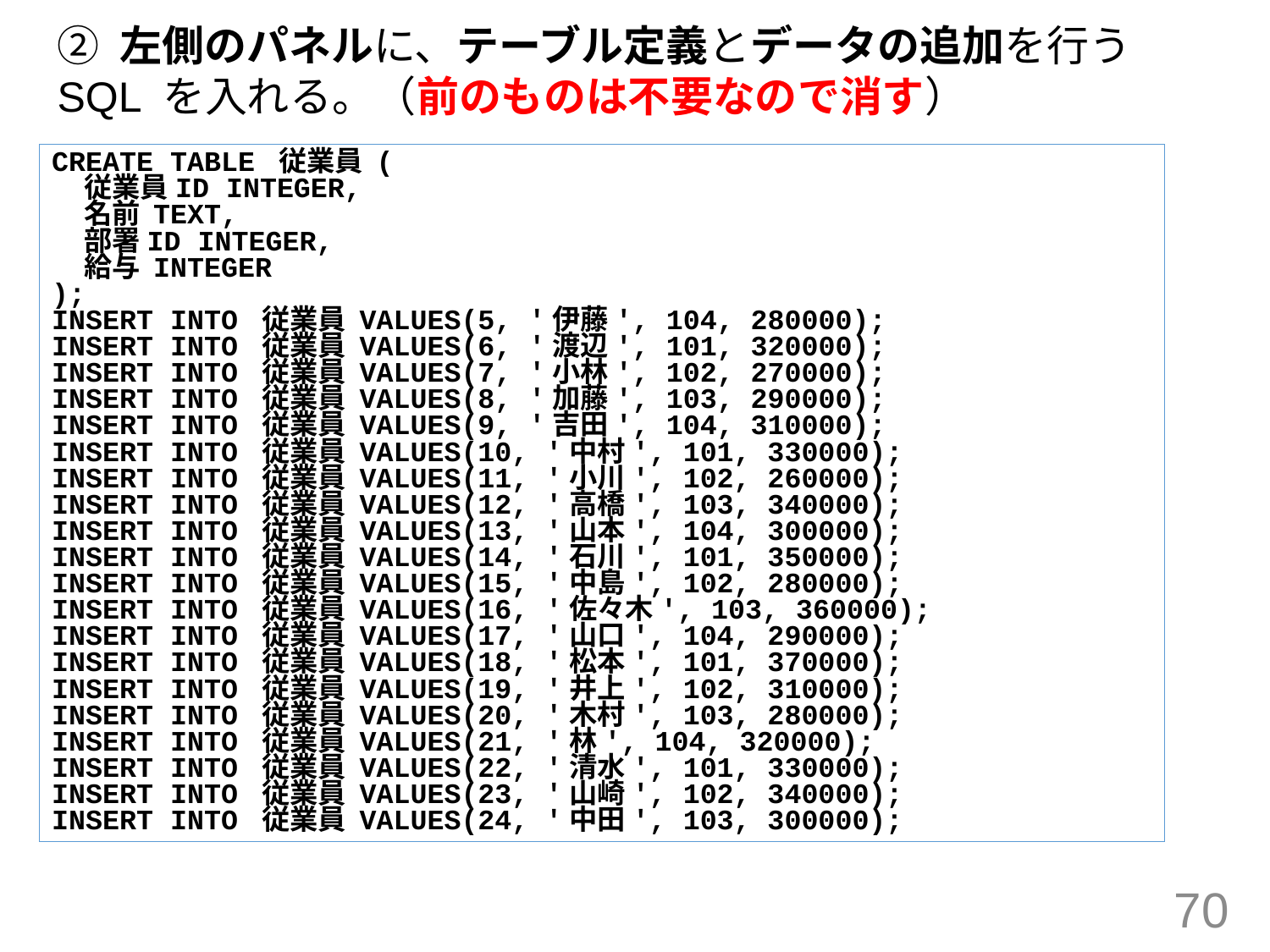

② 左側のパネルに、テーブル定義とデータの追加を行う SQL を入れる。（前のものは不要なので消す）

CREATE TABLE 従業員 (
    従業員ID INTEGER,
    名前 TEXT,
    部署ID INTEGER,
    給与 INTEGER
);
INSERT INTO 従業員 VALUES(5, '伊藤', 104, 280000);
INSERT INTO 従業員 VALUES(6, '渡辺', 101, 320000);
INSERT INTO 従業員 VALUES(7, '小林', 102, 270000);
INSERT INTO 従業員 VALUES(8, '加藤', 103, 290000);
INSERT INTO 従業員 VALUES(9, '吉田', 104, 310000);
INSERT INTO 従業員 VALUES(10, '中村', 101, 330000);
INSERT INTO 従業員 VALUES(11, '小川', 102, 260000);
INSERT INTO 従業員 VALUES(12, '高橋', 103, 340000);
INSERT INTO 従業員 VALUES(13, '山本', 104, 300000);
INSERT INTO 従業員 VALUES(14, '石川', 101, 350000);
INSERT INTO 従業員 VALUES(15, '中島', 102, 280000);
INSERT INTO 従業員 VALUES(16, '佐々木', 103, 360000);
INSERT INTO 従業員 VALUES(17, '山口', 104, 290000);
INSERT INTO 従業員 VALUES(18, '松本', 101, 370000);
INSERT INTO 従業員 VALUES(19, '井上', 102, 310000);
INSERT INTO 従業員 VALUES(20, '木村', 103, 280000);
INSERT INTO 従業員 VALUES(21, '林', 104, 320000);
INSERT INTO 従業員 VALUES(22, '清水', 101, 330000);
INSERT INTO 従業員 VALUES(23, '山崎', 102, 340000);
INSERT INTO 従業員 VALUES(24, '中田', 103, 300000);
70